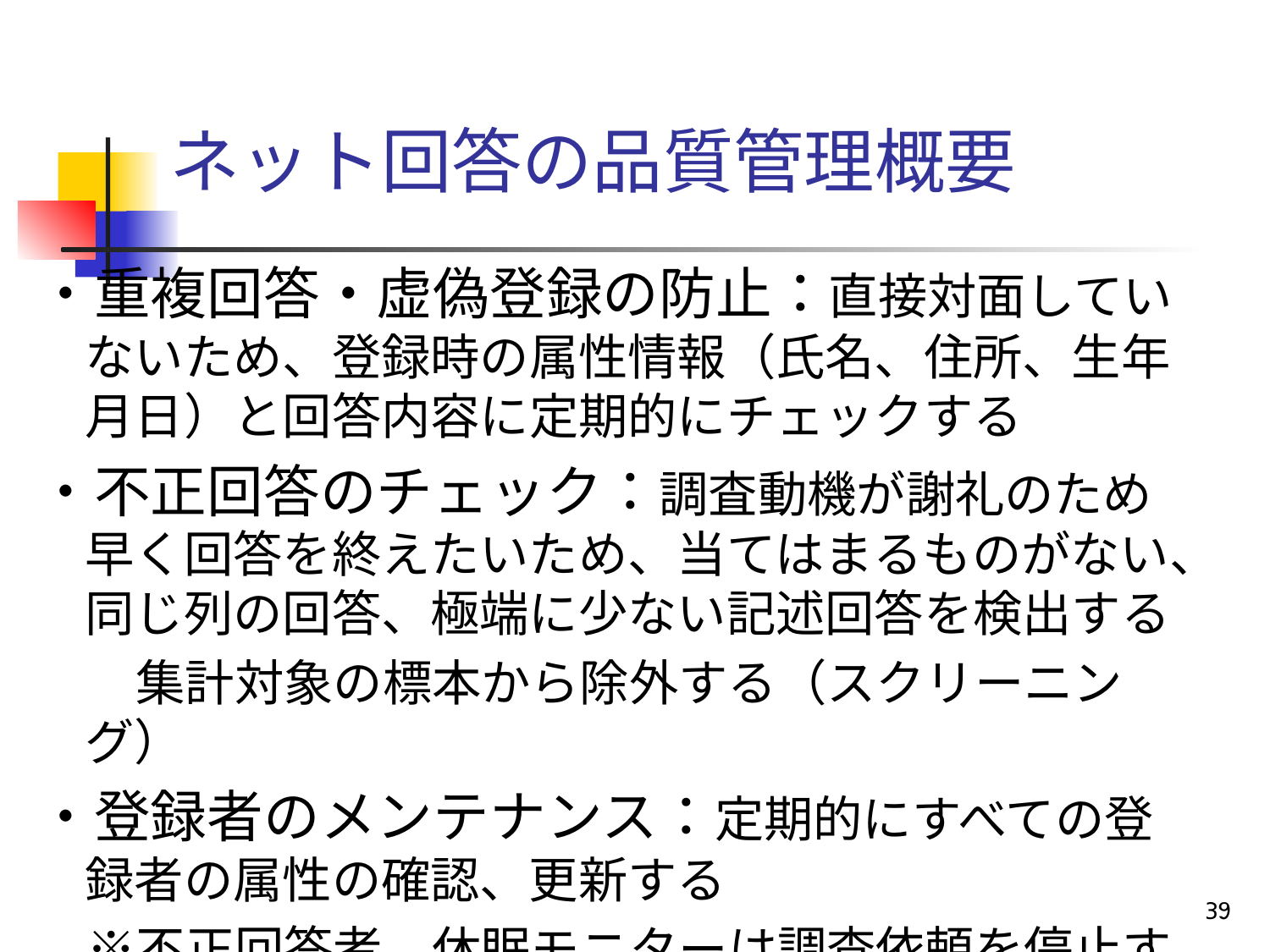

# ネット回答の品質管理概要
・重複回答・虚偽登録の防止：直接対面していないため、登録時の属性情報（氏名、住所、生年月日）と回答内容に定期的にチェックする
・不正回答のチェック：調査動機が謝礼のため早く回答を終えたいため、当てはまるものがない、同じ列の回答、極端に少ない記述回答を検出する
　　集計対象の標本から除外する（スクリーニング）
・登録者のメンテナンス：定期的にすべての登録者の属性の確認、更新する
　※不正回答者、休眠モニターは調査依頼を停止する
39